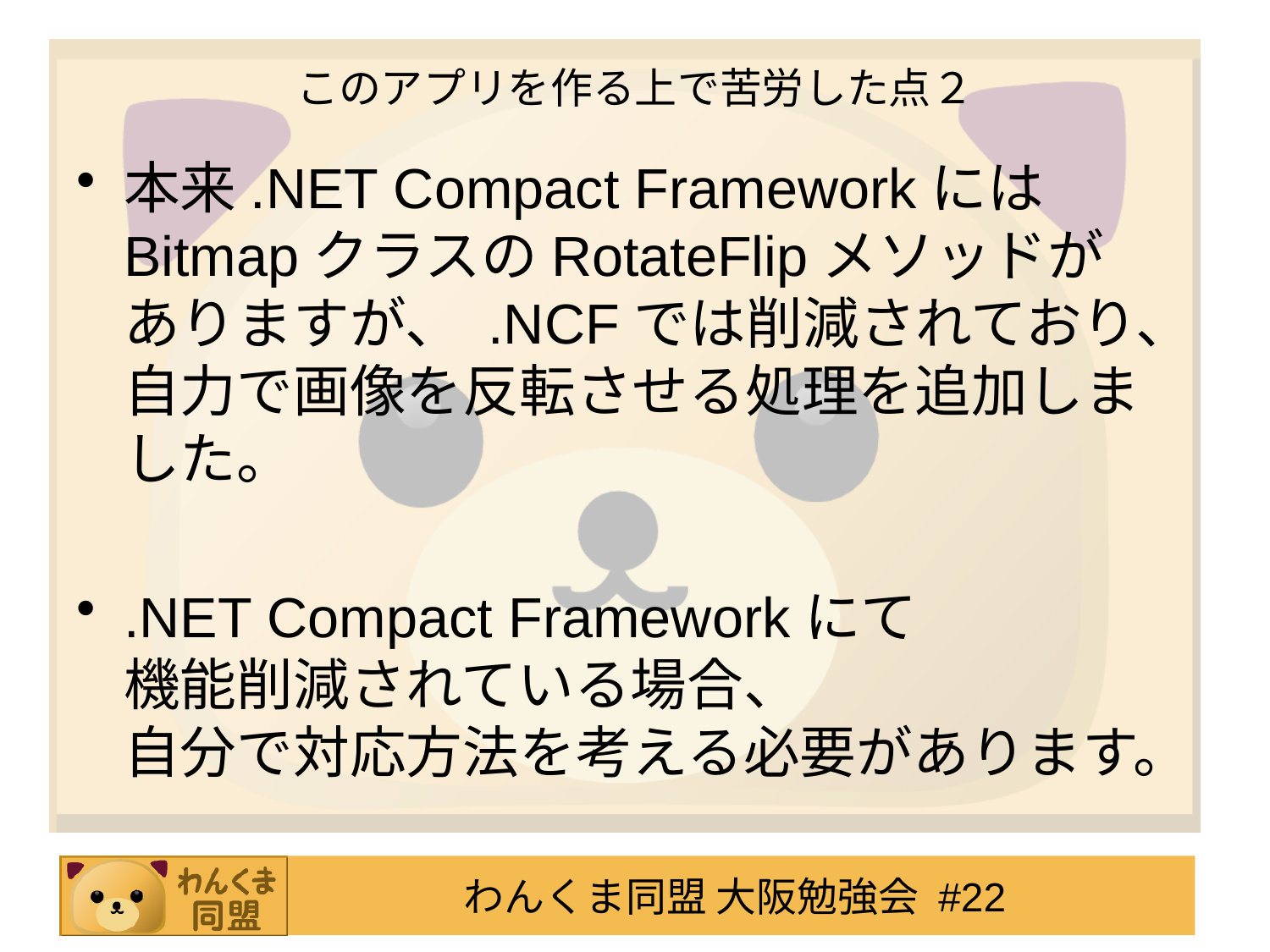

# このアプリを作る上で苦労した点２
本来.NET Compact Frameworkには
BitmapクラスのRotateFlipメソッドが
ありますが、 .NCFでは削減されており、
自力で画像を反転させる処理を追加しました。

.NET Compact Frameworkにて
機能削減されている場合、
自分で対応方法を考える必要があります。